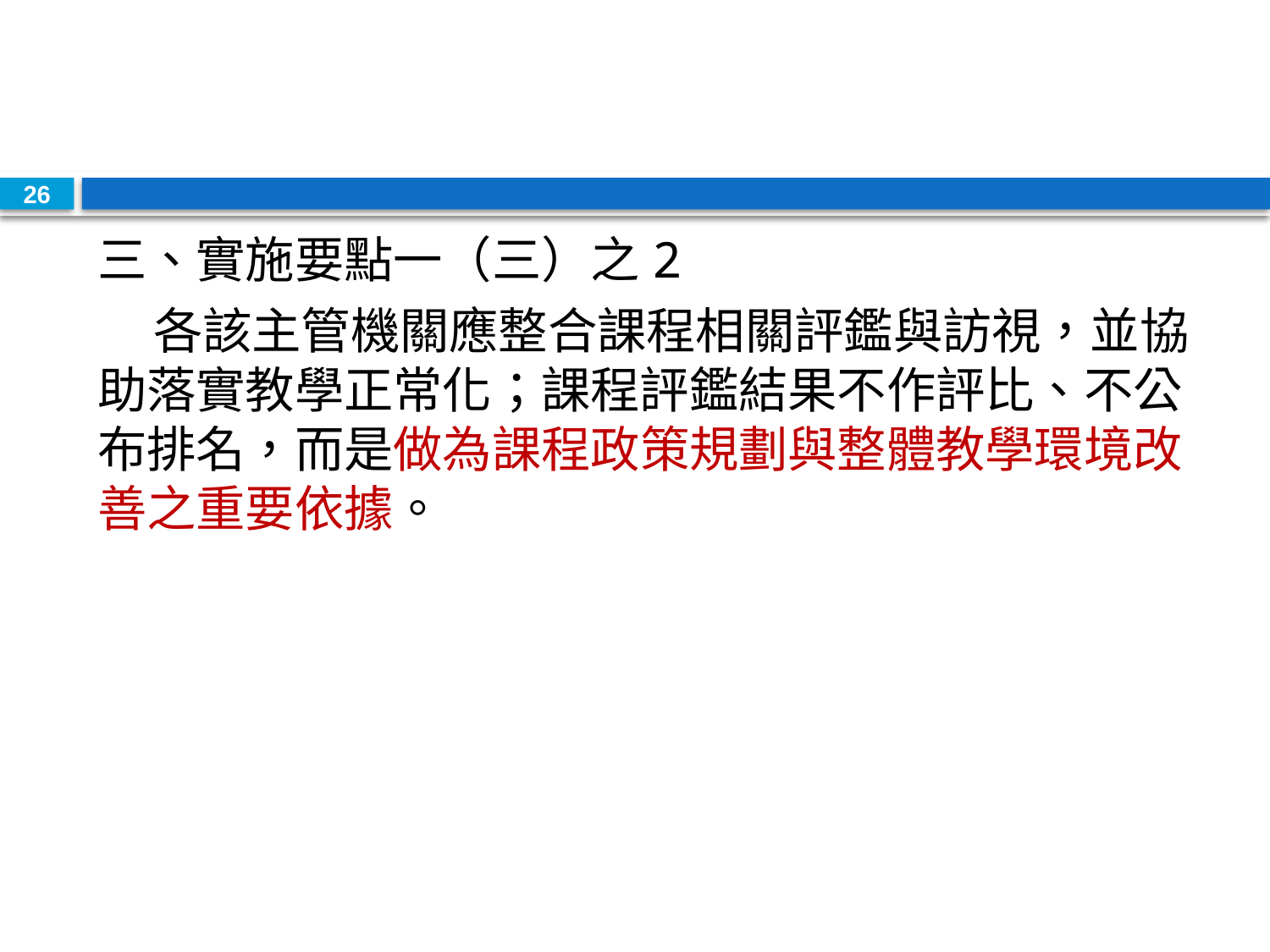

#
26
三、實施要點一（三）之2
    各該主管機關應整合課程相關評鑑與訪視，並協助落實教學正常化；課程評鑑結果不作評比、不公布排名，而是做為課程政策規劃與整體教學環境改善之重要依據。